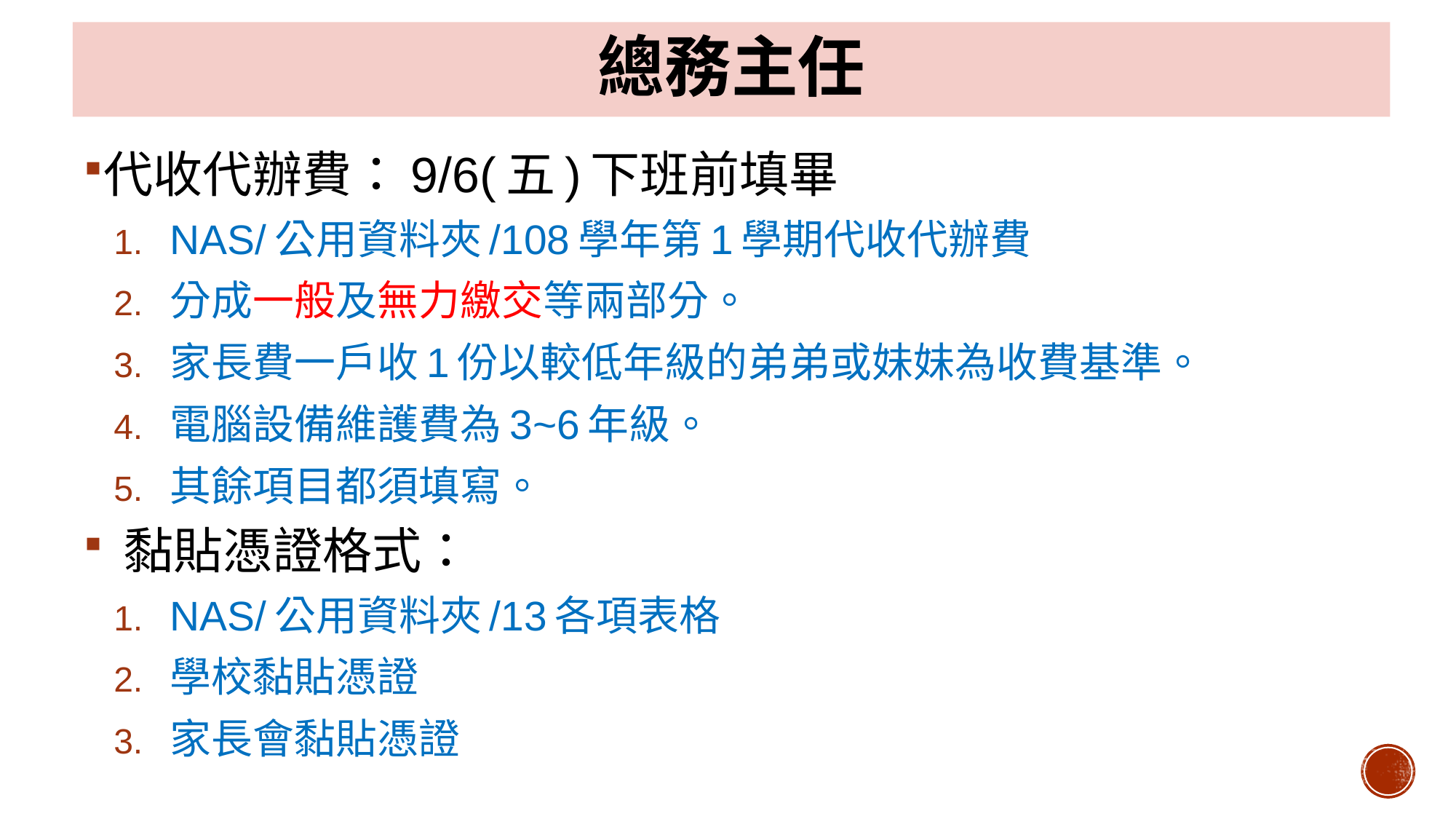

# 總務主任
代收代辦費：9/6(五)下班前填畢
NAS/公用資料夾/108學年第1學期代收代辦費
分成一般及無力繳交等兩部分。
家長費一戶收1份以較低年級的弟弟或妹妹為收費基準。
電腦設備維護費為3~6年級。
其餘項目都須填寫。
 黏貼憑證格式：
NAS/公用資料夾/13各項表格
學校黏貼憑證
家長會黏貼憑證